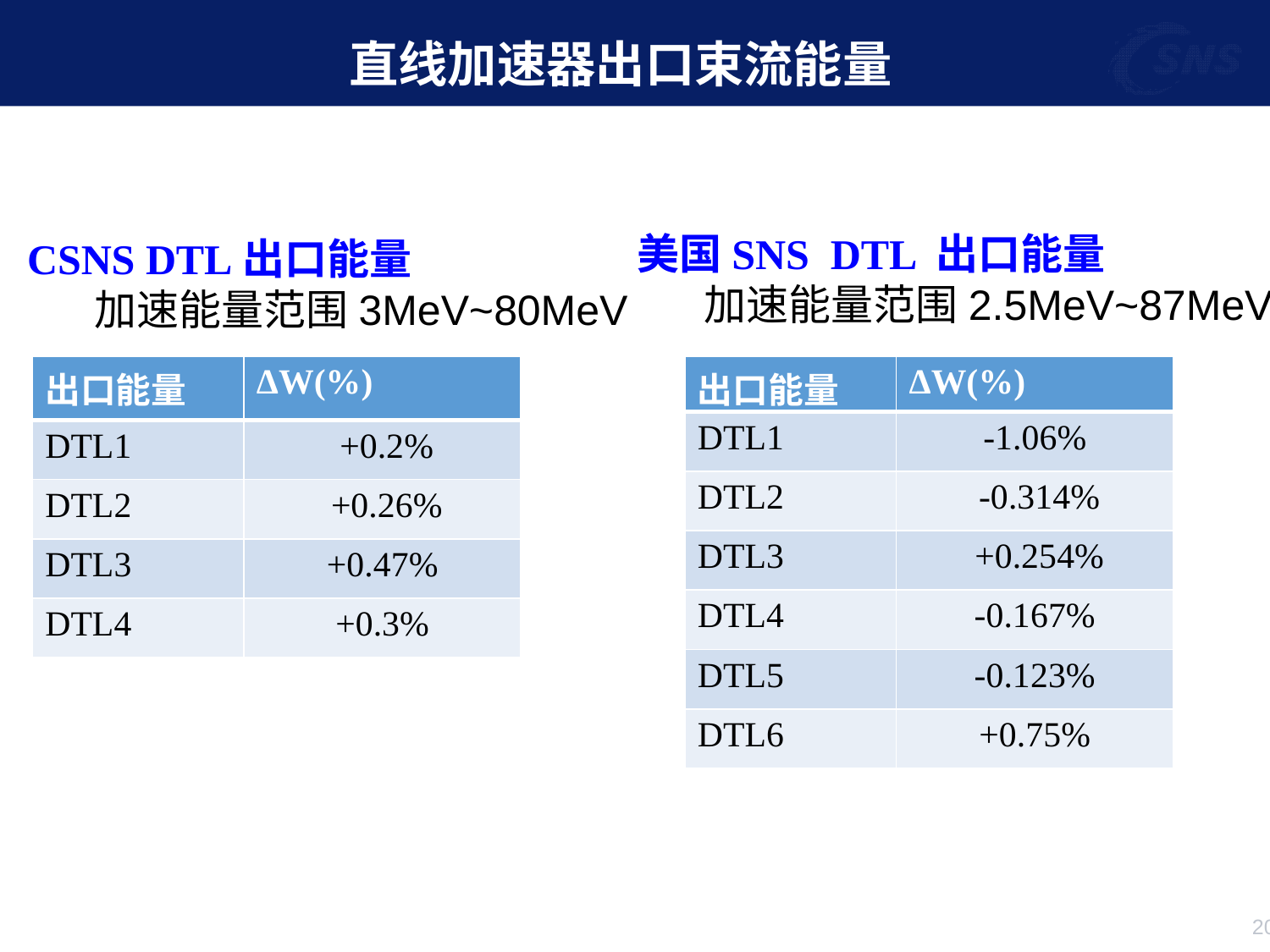

# 直线加速器出口束流能量
美国SNS  DTL 出口能量
      加速能量范围2.5MeV~87MeV
CSNS DTL出口能量
      加速能量范围3MeV~80MeV
| 出口能量 | ΔW(%) |
| --- | --- |
| DTL1 | +0.2% |
| DTL2 | +0.26% |
| DTL3 | +0.47% |
| DTL4 | +0.3% |
| 出口能量 | ΔW(%) |
| --- | --- |
| DTL1 | -1.06% |
| DTL2 | -0.314% |
| DTL3 | +0.254% |
| DTL4 | -0.167% |
| DTL5 | -0.123% |
| DTL6 | +0.75% |